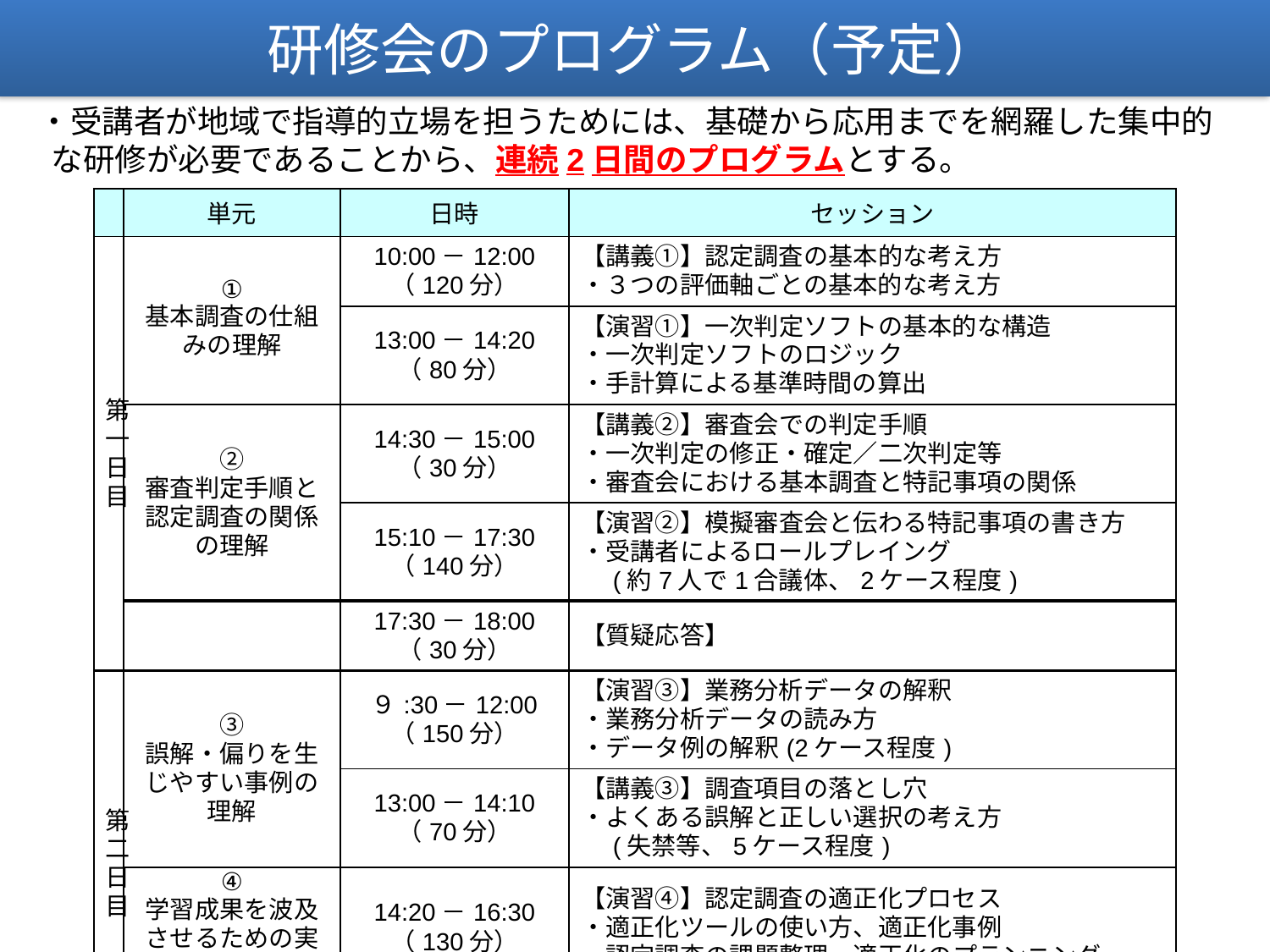

研修会のプログラム（予定）
・受講者が地域で指導的立場を担うためには、基礎から応用までを網羅した集中的な研修が必要であることから、連続2日間のプログラムとする。
|  | 単元 | 日時 | セッション |
| --- | --- | --- | --- |
| 第一日目 | ① 基本調査の仕組みの理解 | 10:00－12:00 （120分） | 【講義①】認定調査の基本的な考え方 ・３つの評価軸ごとの基本的な考え方 |
|  |  | 13:00－14:20 （80分） | 【演習①】一次判定ソフトの基本的な構造 ・一次判定ソフトのロジック ・手計算による基準時間の算出 |
|  | ② 審査判定手順と認定調査の関係の理解 | 14:30－15:00 （30分） | 【講義②】審査会での判定手順 ・一次判定の修正・確定／二次判定等 ・審査会における基本調査と特記事項の関係 |
|  |  | 15:10－17:30 （140分） | 【演習②】模擬審査会と伝わる特記事項の書き方 ・受講者によるロールプレイング 　(約7人で1合議体、2ケース程度) |
|  |  | 17:30－18:00 （30分） | 【質疑応答】 |
| 第二日目 | ③ 誤解・偏りを生じやすい事例の 理解 | ９:30－12:00 （150分） | 【演習③】業務分析データの解釈 ・業務分析データの読み方 ・データ例の解釈(2ケース程度) |
|  |  | 13:00－14:10 （70分） | 【講義③】調査項目の落とし穴 ・よくある誤解と正しい選択の考え方 　(失禁等、5ケース程度) |
|  | ④ 学習成果を波及させるための実践力の習得 | 14:20－16:30 （130分） | 【演習④】認定調査の適正化プロセス ・適正化ツールの使い方、適正化事例 ・認定調査の課題整理、適正化のプランニング |
|  |  | 16:30－17:00 （30分） | 【質疑応答】 |